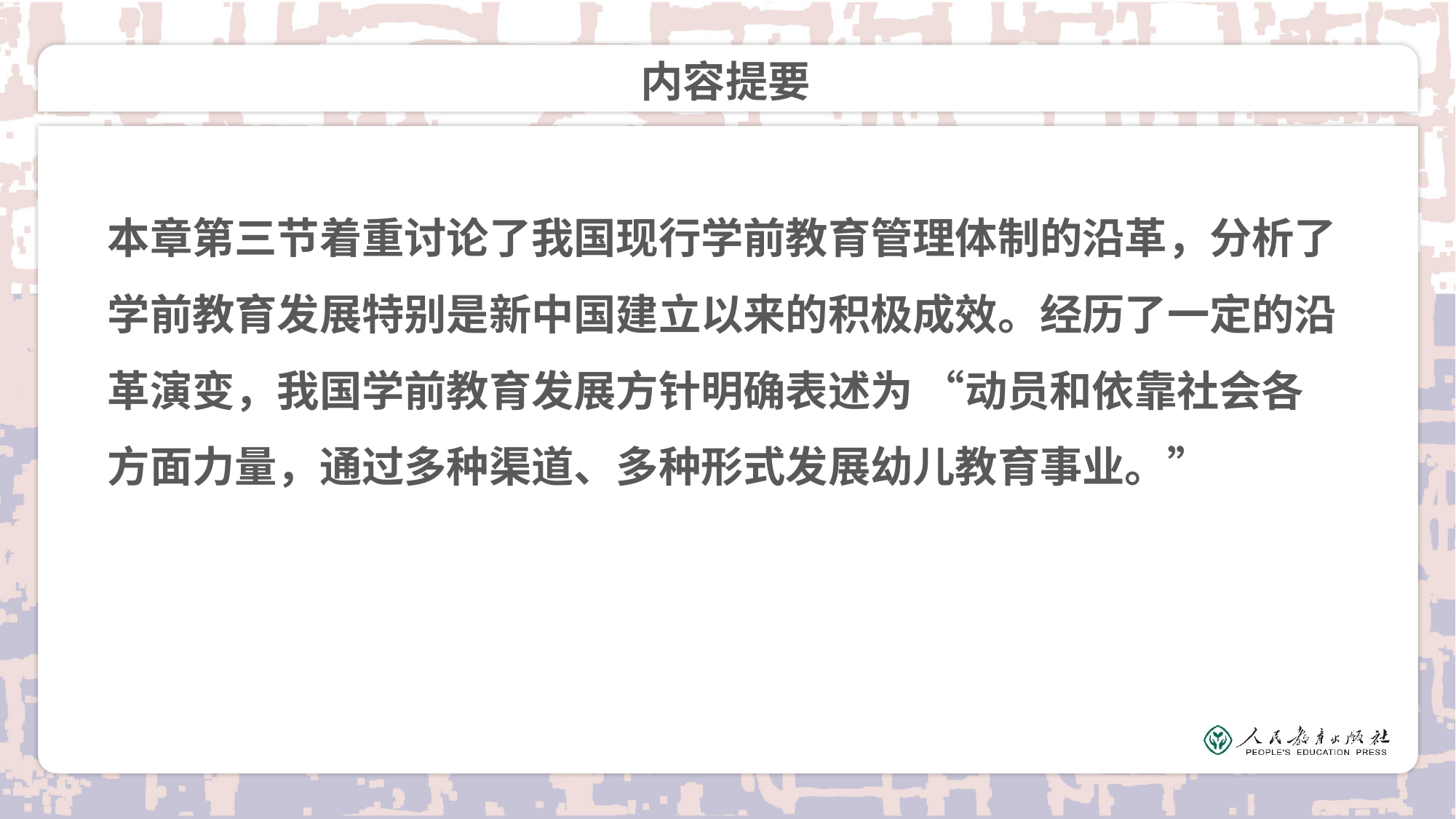

# 内容提要
本章第三节着重讨论了我国现行学前教育管理体制的沿革，分析了学前教育发展特别是新中国建立以来的积极成效。经历了一定的沿革演变，我国学前教育发展方针明确表述为 “动员和依靠社会各方面力量，通过多种渠道、多种形式发展幼儿教育事业。”